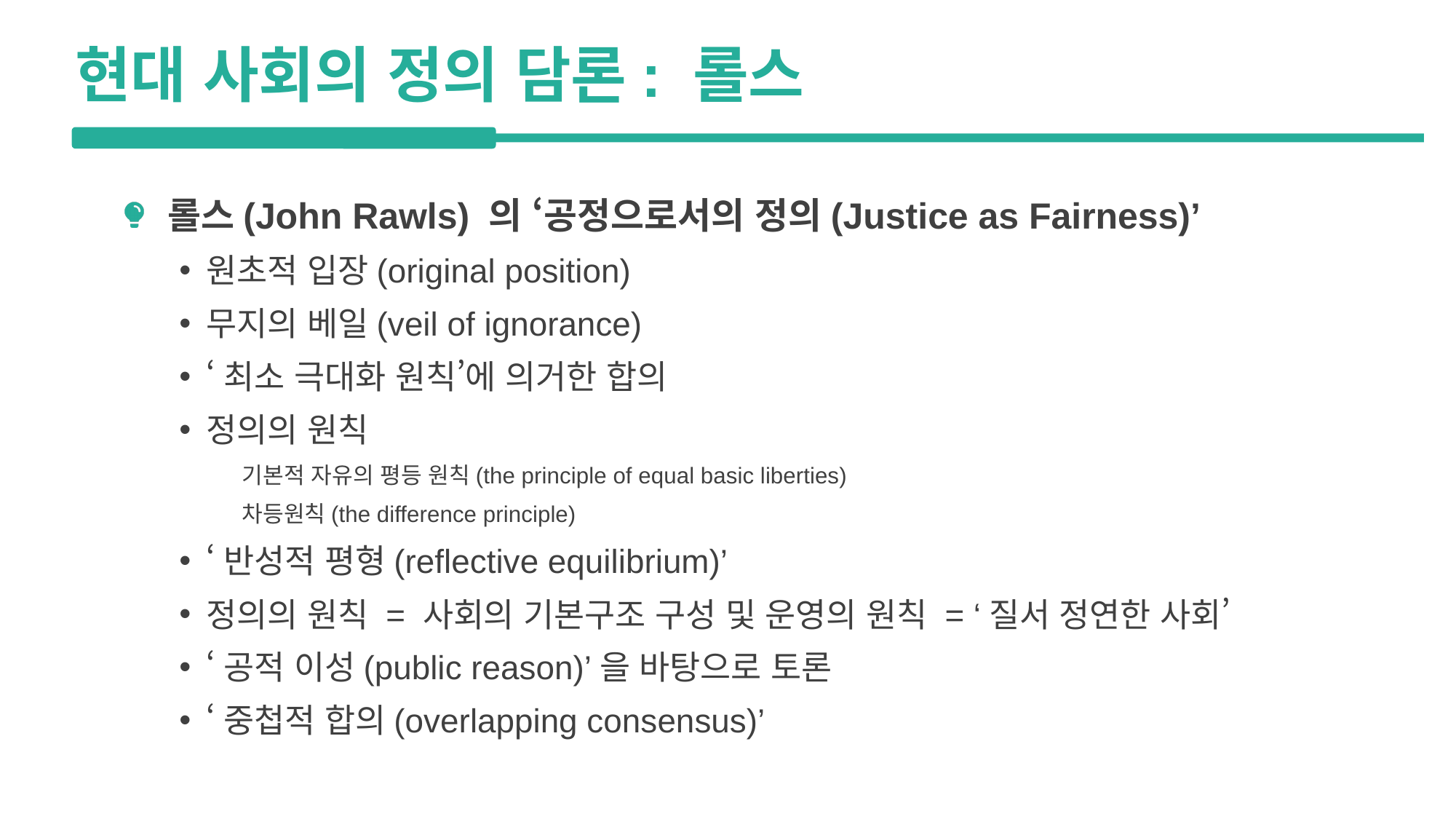

현대 사회의 정의 담론: 롤스
롤스(John Rawls) 의 ‘공정으로서의 정의(Justice as Fairness)’
원초적 입장(original position)
무지의 베일(veil of ignorance)
‘최소 극대화 원칙’에 의거한 합의
정의의 원칙
기본적 자유의 평등 원칙(the principle of equal basic liberties)
차등원칙(the difference principle)
‘반성적 평형(reflective equilibrium)’
정의의 원칙 = 사회의 기본구조 구성 및 운영의 원칙 = ‘질서 정연한 사회’
‘공적 이성(public reason)’을 바탕으로 토론
‘중첩적 합의(overlapping consensus)’